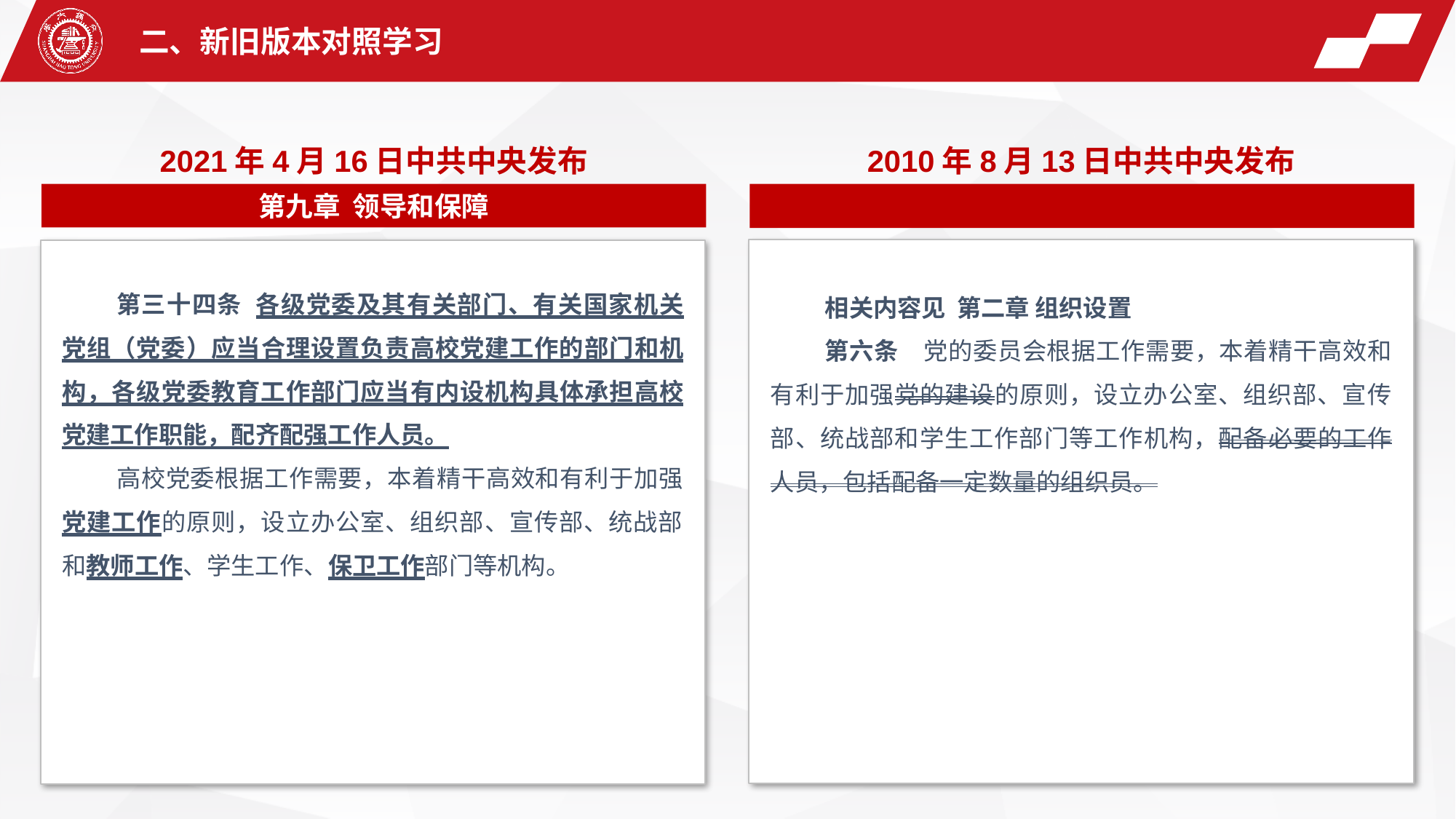

二、新旧版本对照学习
2021年4月16日中共中央发布
2010年8月13日中共中央发布
第九章  领导和保障

相关内容见  第二章 组织设置
第六条　党的委员会根据工作需要，本着精干高效和有利于加强党的建设的原则，设立办公室、组织部、宣传部、统战部和学生工作部门等工作机构，配备必要的工作人员，包括配备一定数量的组织员。

第三十四条  各级党委及其有关部门、有关国家机关党组（党委）应当合理设置负责高校党建工作的部门和机构，各级党委教育工作部门应当有内设机构具体承担高校党建工作职能，配齐配强工作人员。
高校党委根据工作需要，本着精干高效和有利于加强党建工作的原则，设立办公室、组织部、宣传部、统战部和教师工作、学生工作、保卫工作部门等机构。